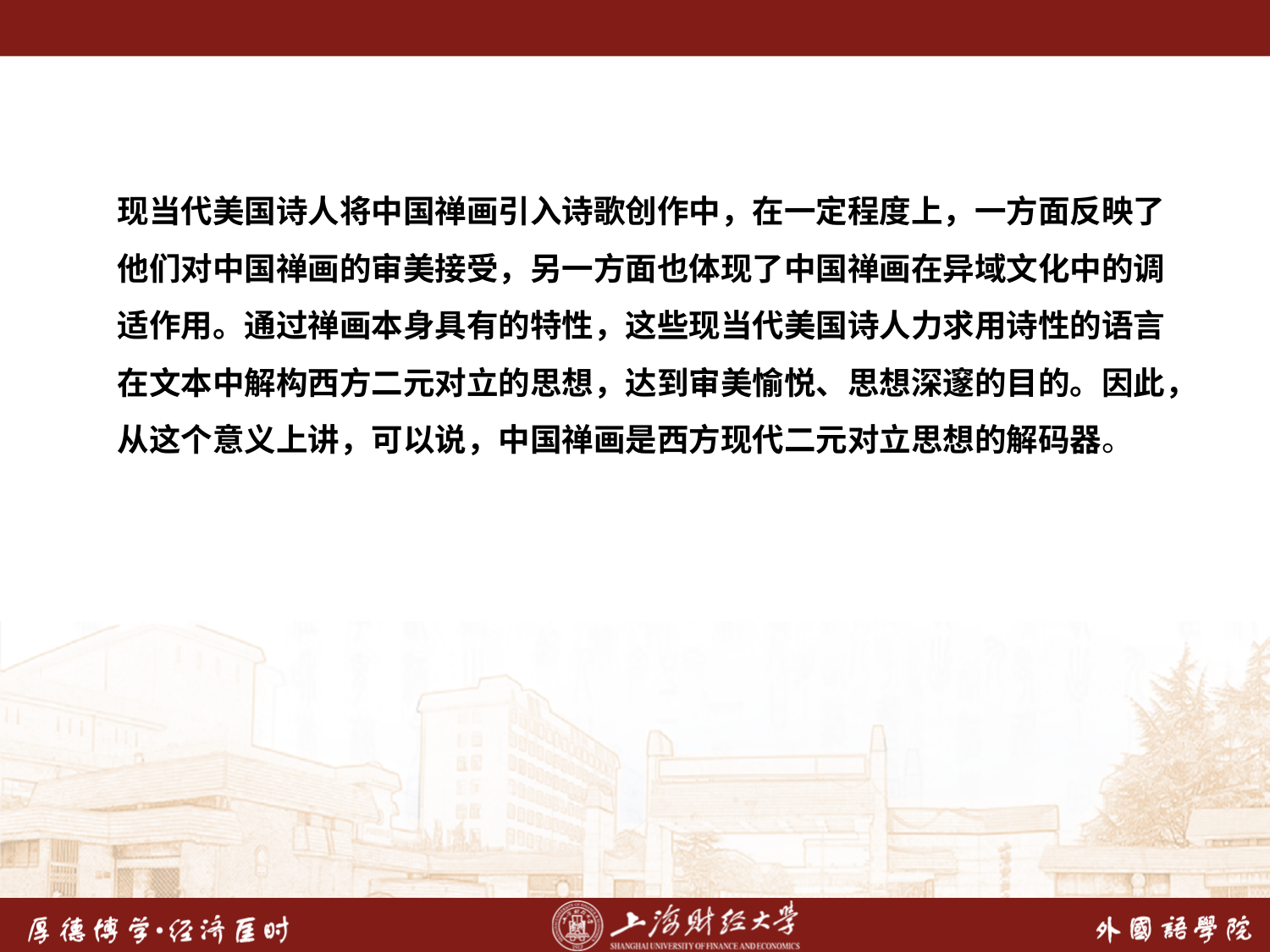

现当代美国诗人将中国禅画引入诗歌创作中，在一定程度上，一方面反映了他们对中国禅画的审美接受，另一方面也体现了中国禅画在异域文化中的调适作用。通过禅画本身具有的特性，这些现当代美国诗人力求用诗性的语言在文本中解构西方二元对立的思想，达到审美愉悦、思想深邃的目的。因此，从这个意义上讲，可以说，中国禅画是西方现代二元对立思想的解码器。